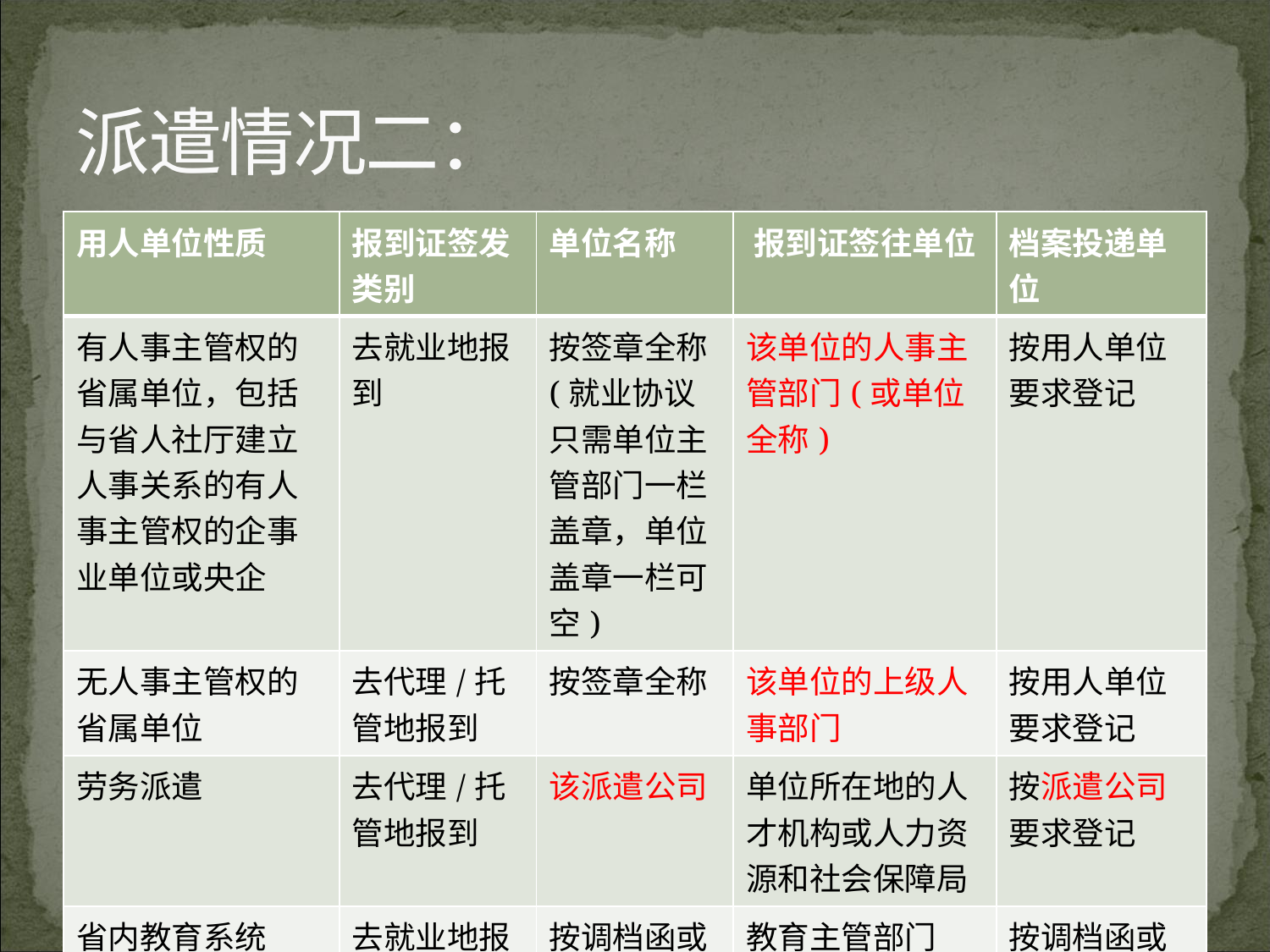

# 派遣情况二：
| 用人单位性质 | 报到证签发类别 | 单位名称 | 报到证签往单位 | 档案投递单位 |
| --- | --- | --- | --- | --- |
| 有人事主管权的省属单位，包括与省人社厅建立人事关系的有人事主管权的企事业单位或央企 | 去就业地报到 | 按签章全称(就业协议只需单位主管部门一栏盖章，单位盖章一栏可空) | 该单位的人事主管部门(或单位全称) | 按用人单位要求登记 |
| 无人事主管权的省属单位 | 去代理/托管地报到 | 按签章全称 | 该单位的上级人事部门 | 按用人单位要求登记 |
| 劳务派遣 | 去代理/托管地报到 | 该派遣公司 | 单位所在地的人才机构或人力资源和社会保障局 | 按派遣公司要求登记 |
| 省内教育系统 | 去就业地报到 | 按调档函或协议书 | 教育主管部门 | 按调档函或协议书 |